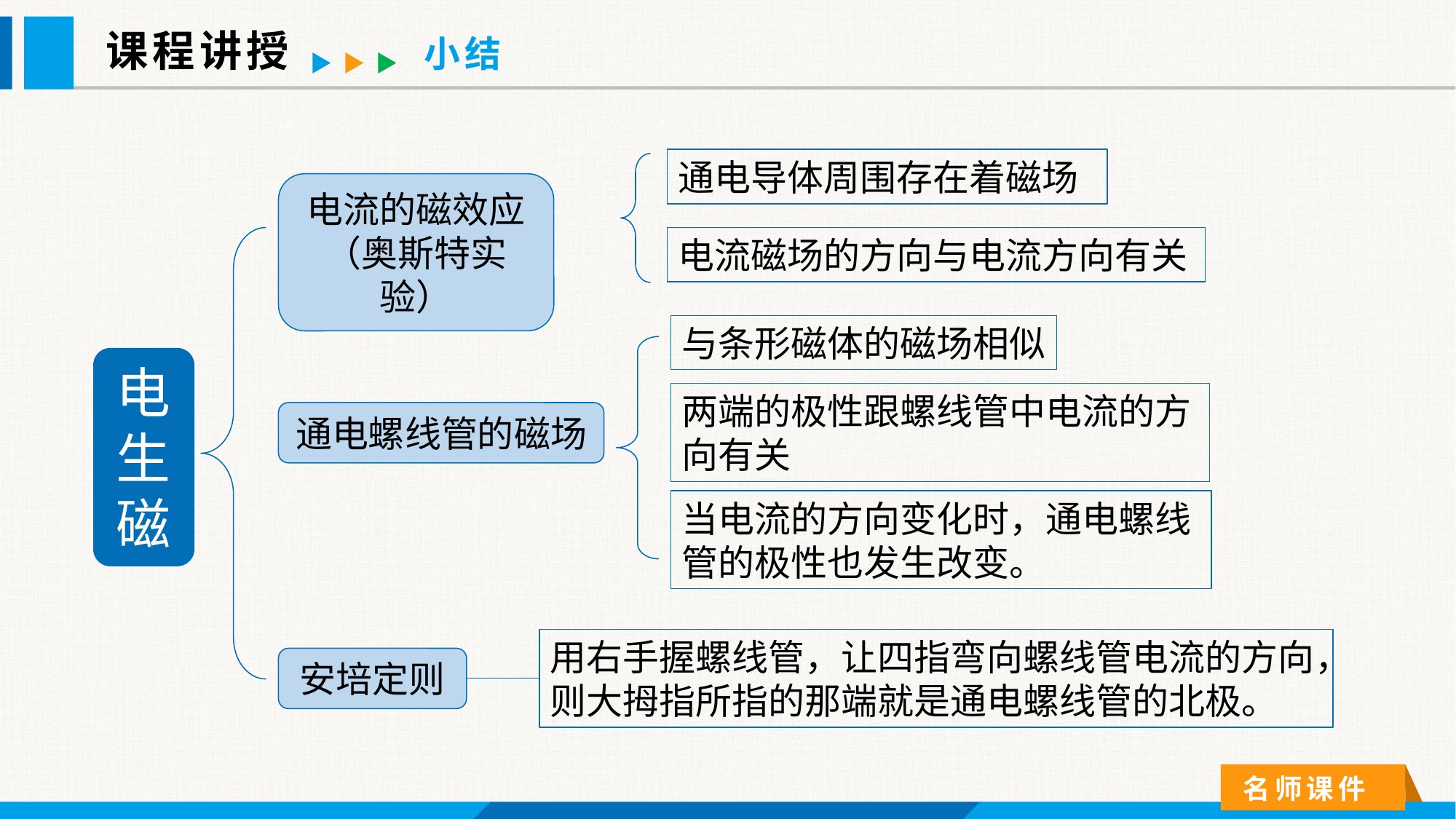

课程讲授
小结

通电导体周围存在着磁场

电流的磁效应
（奥斯特实验）

电流磁场的方向与电流方向有关
与条形磁体的磁场相似

电生磁
两端的极性跟螺线管中电流的方向有关
通电螺线管的磁场
当电流的方向变化时，通电螺线管的极性也发生改变。
用右手握螺线管，让四指弯向螺线管电流的方向，则大拇指所指的那端就是通电螺线管的北极。
安培定则